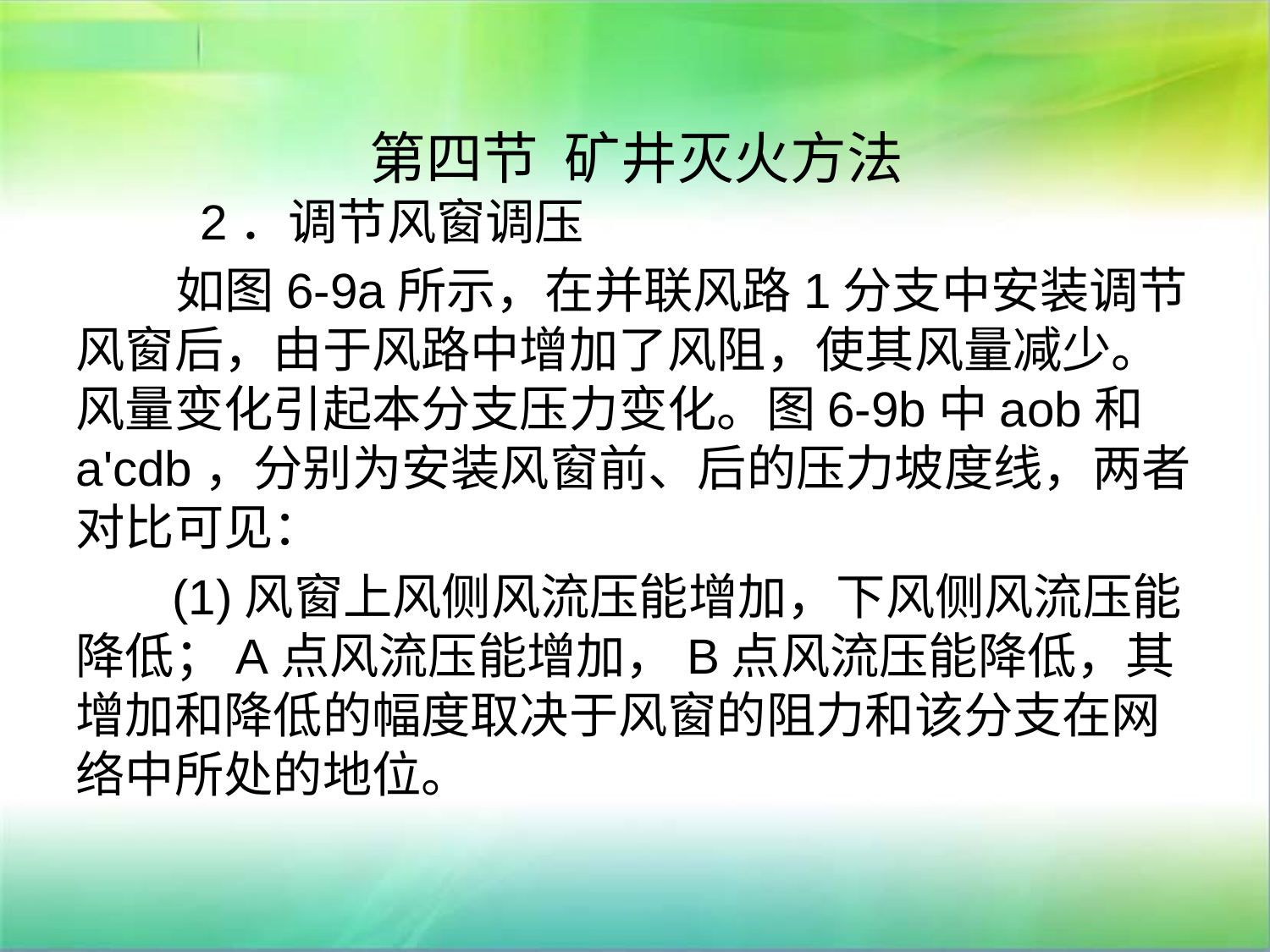

# 第四节  矿井灭火方法
         2．调节风窗调压
        如图6-9a所示，在并联风路1分支中安装调节风窗后，由于风路中增加了风阻，使其风量减少。风量变化引起本分支压力变化。图6-9b中aob和a'cdb，分别为安装风窗前、后的压力坡度线，两者对比可见：
       (1)风窗上风侧风流压能增加，下风侧风流压能降低；A点风流压能增加，B点风流压能降低，其增加和降低的幅度取决于风窗的阻力和该分支在网络中所处的地位。